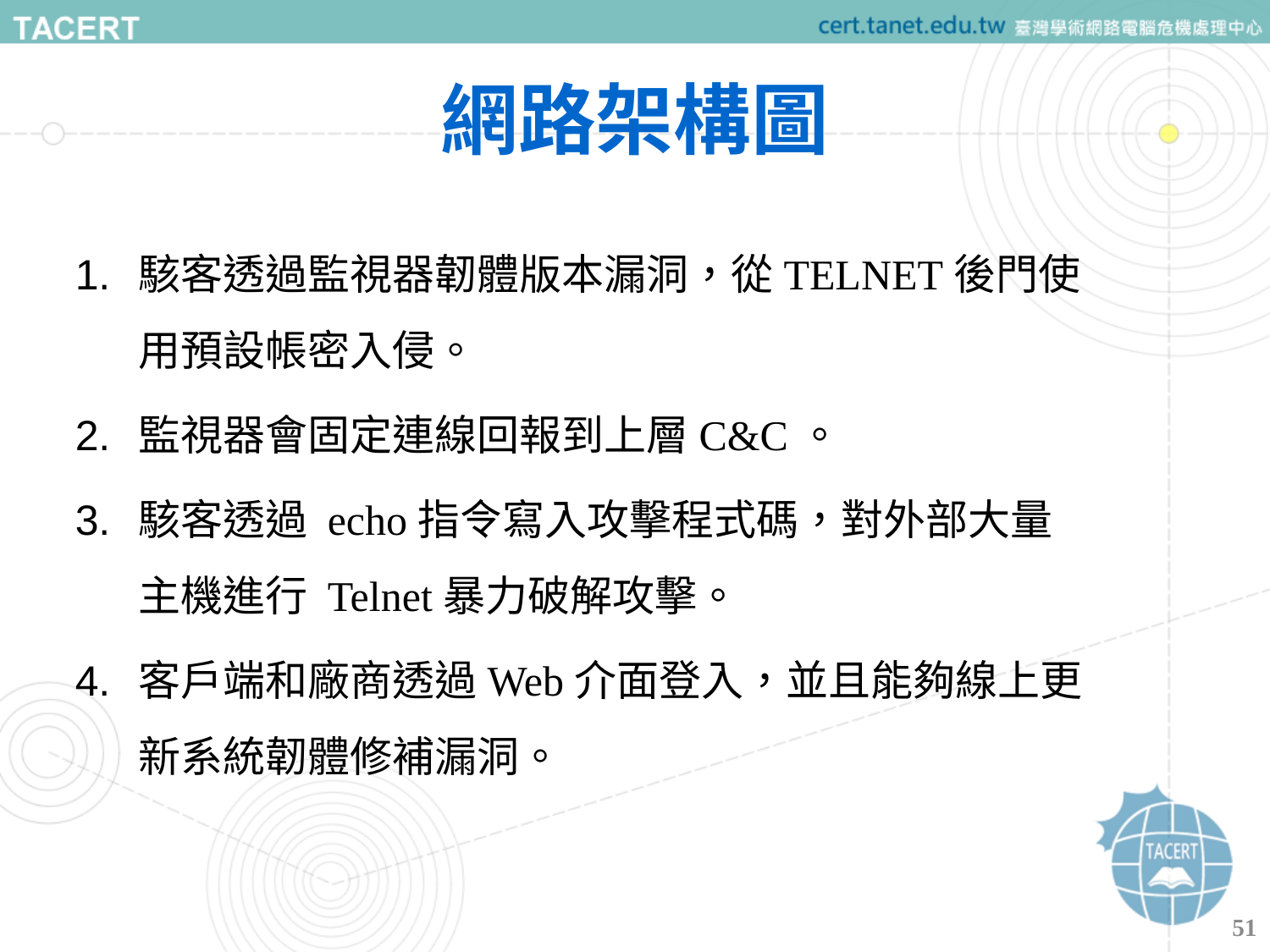

# 網路架構圖
駭客透過監視器韌體版本漏洞，從TELNET後門使用預設帳密入侵。
監視器會固定連線回報到上層C&C。
駭客透過 echo指令寫入攻擊程式碼，對外部大量主機進行 Telnet暴力破解攻擊。
客戶端和廠商透過Web介面登入，並且能夠線上更新系統韌體修補漏洞。
51